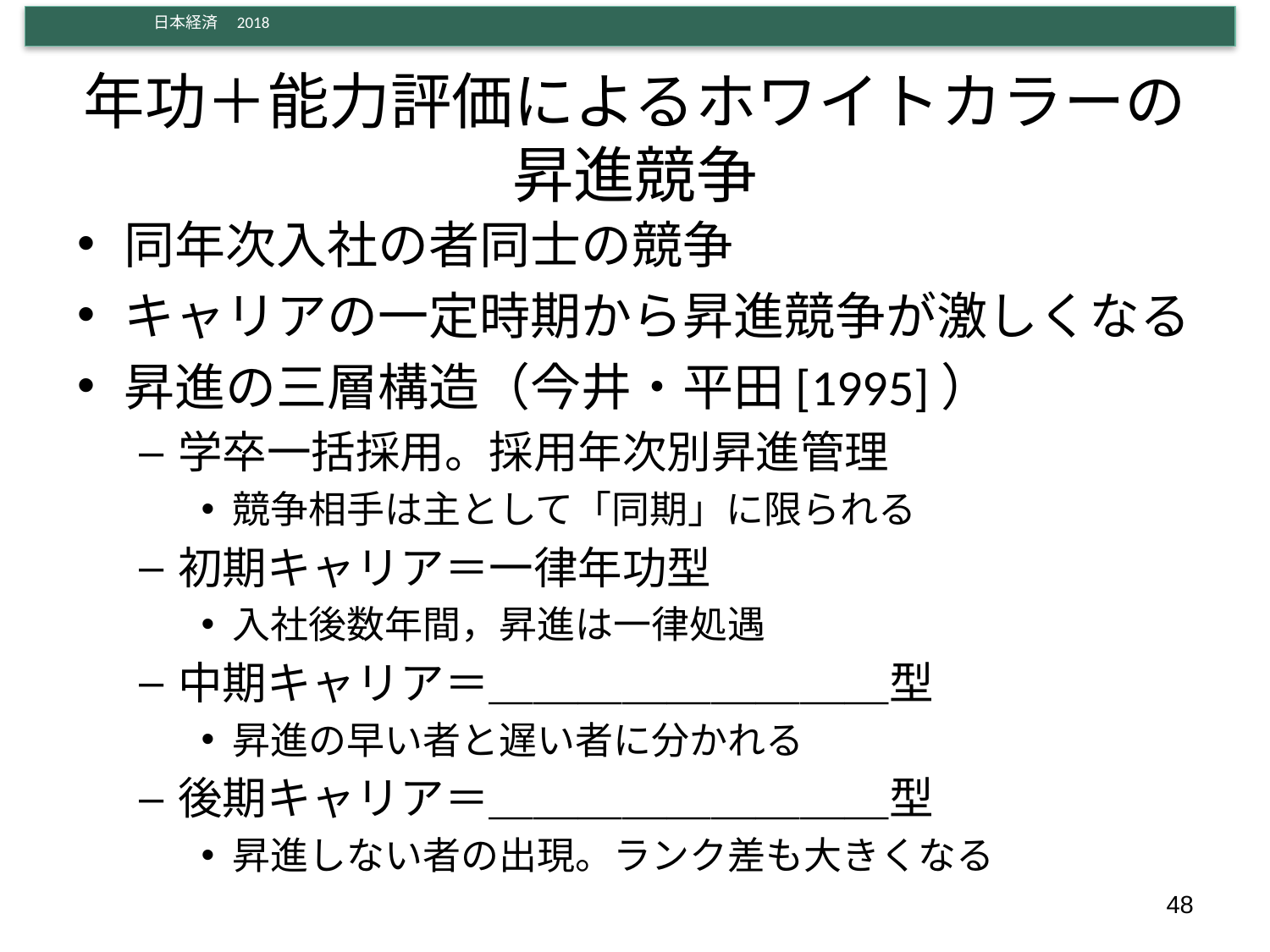

# 年功＋能力評価によるホワイトカラーの昇進競争
同年次入社の者同士の競争
キャリアの一定時期から昇進競争が激しくなる
昇進の三層構造（今井・平田[1995]）
学卒一括採用。採用年次別昇進管理
競争相手は主として「同期」に限られる
初期キャリア＝一律年功型
入社後数年間，昇進は一律処遇
中期キャリア＝＿＿＿＿＿＿＿＿＿型
昇進の早い者と遅い者に分かれる
後期キャリア＝＿＿＿＿＿＿＿＿＿型
昇進しない者の出現。ランク差も大きくなる
48